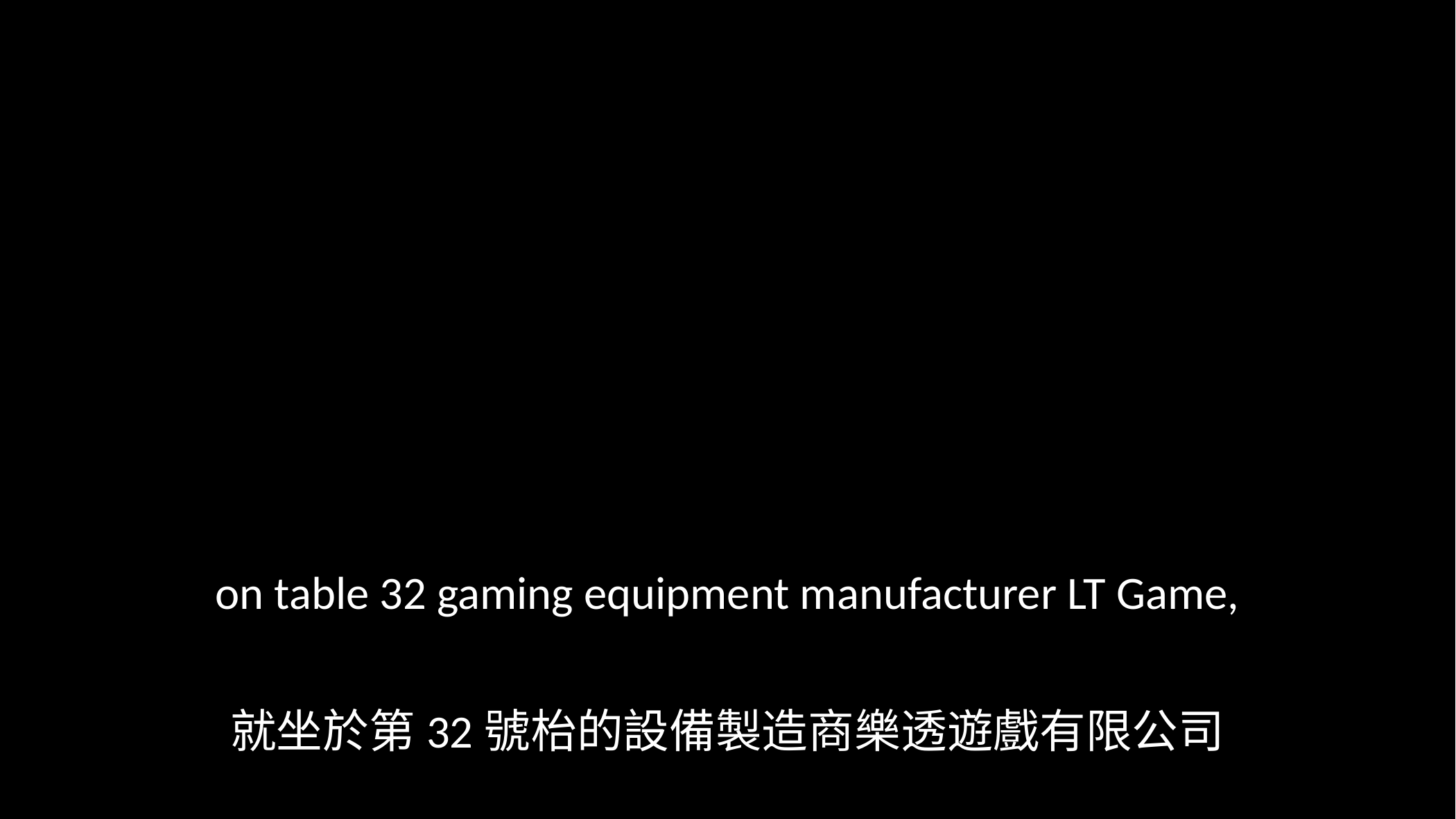

on table 32 gaming equipment manufacturer LT Game,

就坐於第32號枱的設備製造商樂透遊戲有限公司